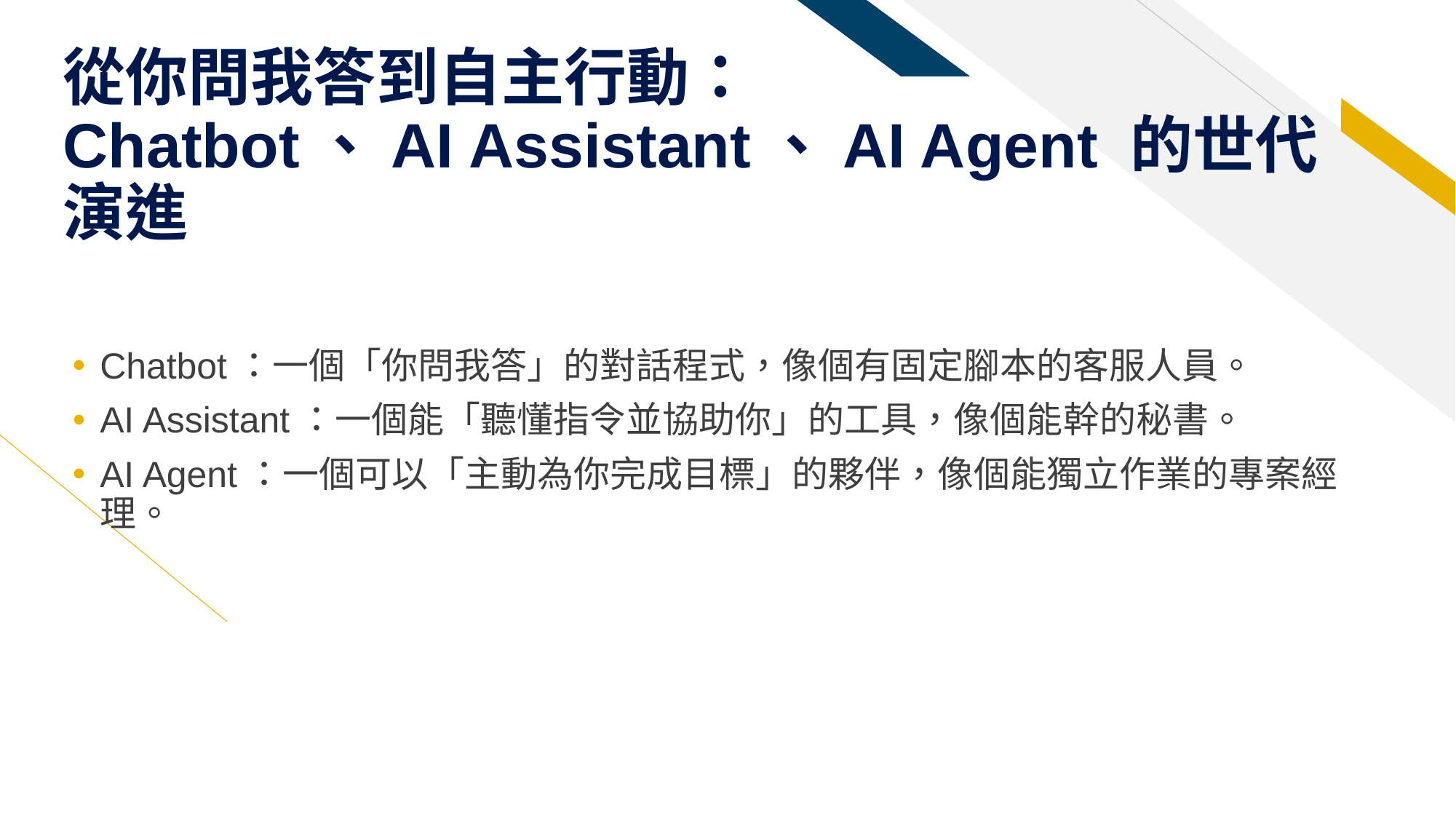

# 從你問我答到自主行動： Chatbot、AI Assistant、AI Agent 的世代演進
Chatbot：一個「你問我答」的對話程式，像個有固定腳本的客服人員。
AI Assistant：一個能「聽懂指令並協助你」的工具，像個能幹的秘書。
AI Agent：一個可以「主動為你完成目標」的夥伴，像個能獨立作業的專案經理。